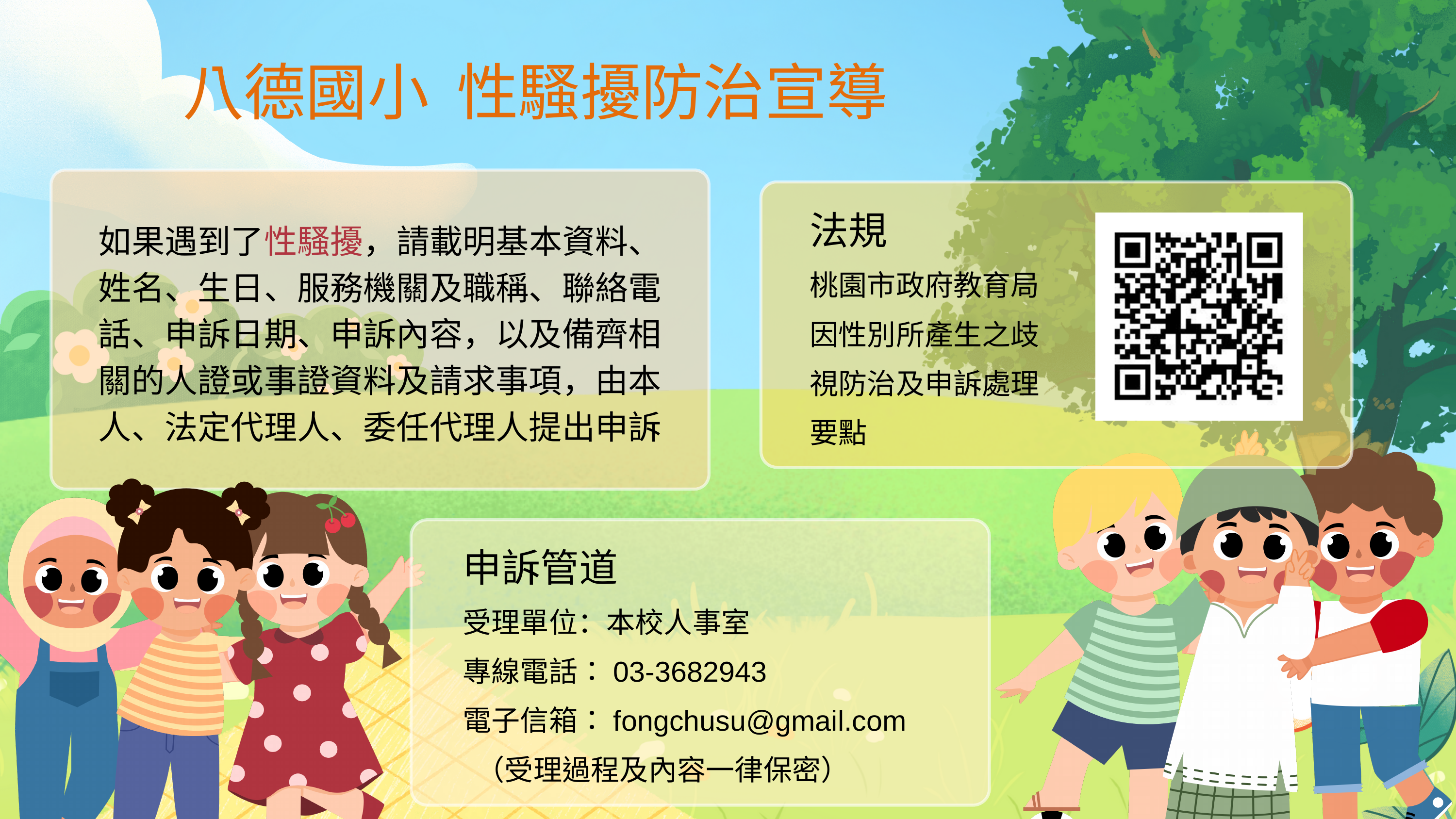

八德國小  性騷擾防治宣導

法規
桃園市政府教育局
因性別所產生之歧
視防治及申訴處理
要點

如果遇到了性騷擾，請載明基本資料、姓名、生日、服務機關及職稱、聯絡電話、申訴日期、申訴內容，以及備齊相關的人證或事證資料及請求事項，由本人、法定代理人、委任代理人提出申訴

申訴管道
受理單位：本校人事室
專線電話：03-3682943
電子信箱：fongchusu@gmail.com
 （受理過程及內容一律保密）